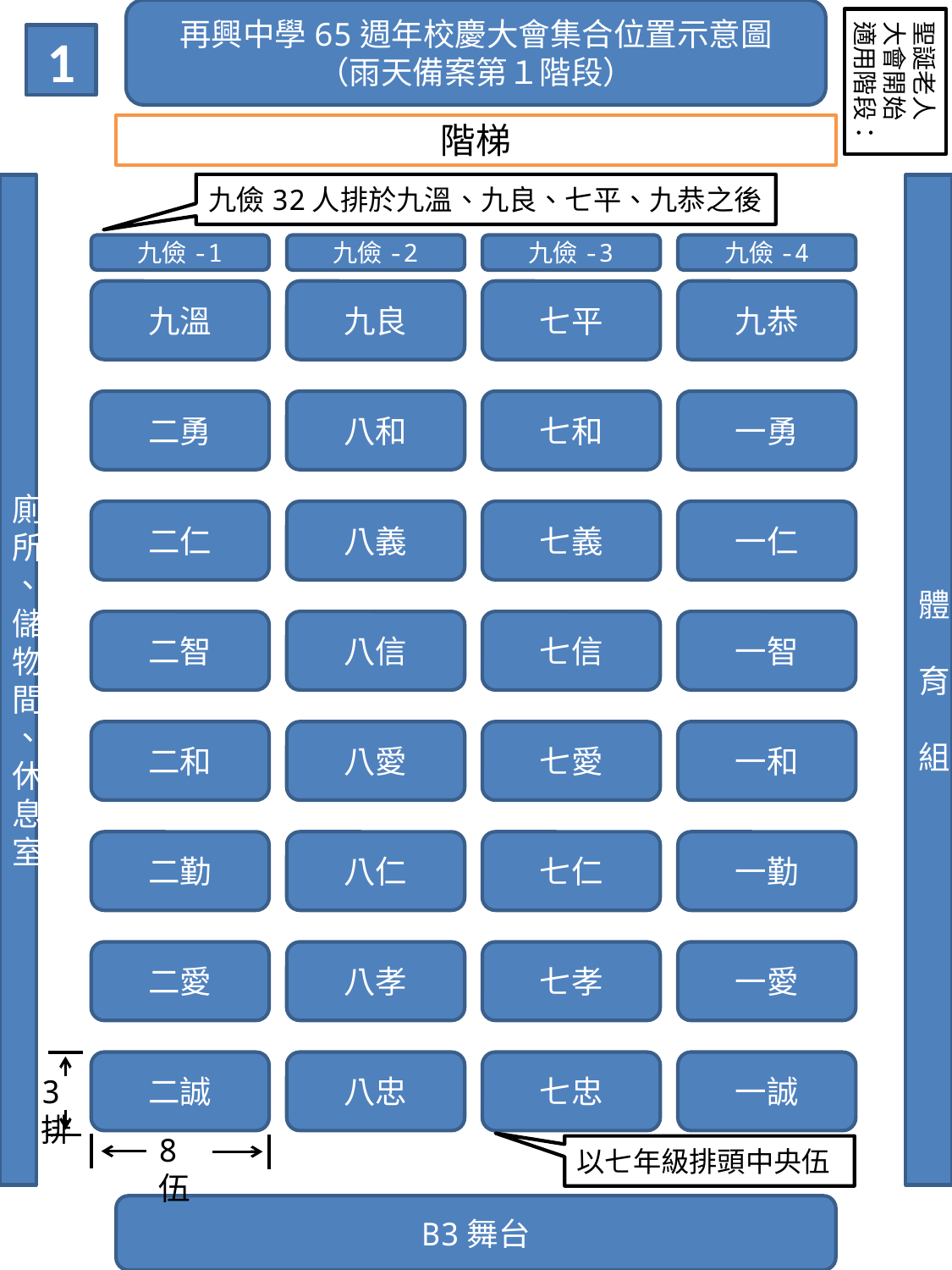

再興中學65週年校慶大會集合位置示意圖
（雨天備案第１階段）
聖誕老人
大會開始
適用階段：
1
階梯
九儉32人排於九溫、九良、七平、九恭之後
廁所、儲物間、休息室
體

育

組
九儉-1
九儉-2
九儉-3
九儉-4
九溫
九良
九恭
七平
七和
七義
七信
七愛
七仁
七孝
七忠
二勇
二仁
二智
二和
二勤
二愛
二誠
八和
八義
八信
八愛
八仁
八孝
八忠
一勇
一仁
一智
一和
一勤
一愛
一誠
3排
8伍
以七年級排頭中央伍
B3舞台